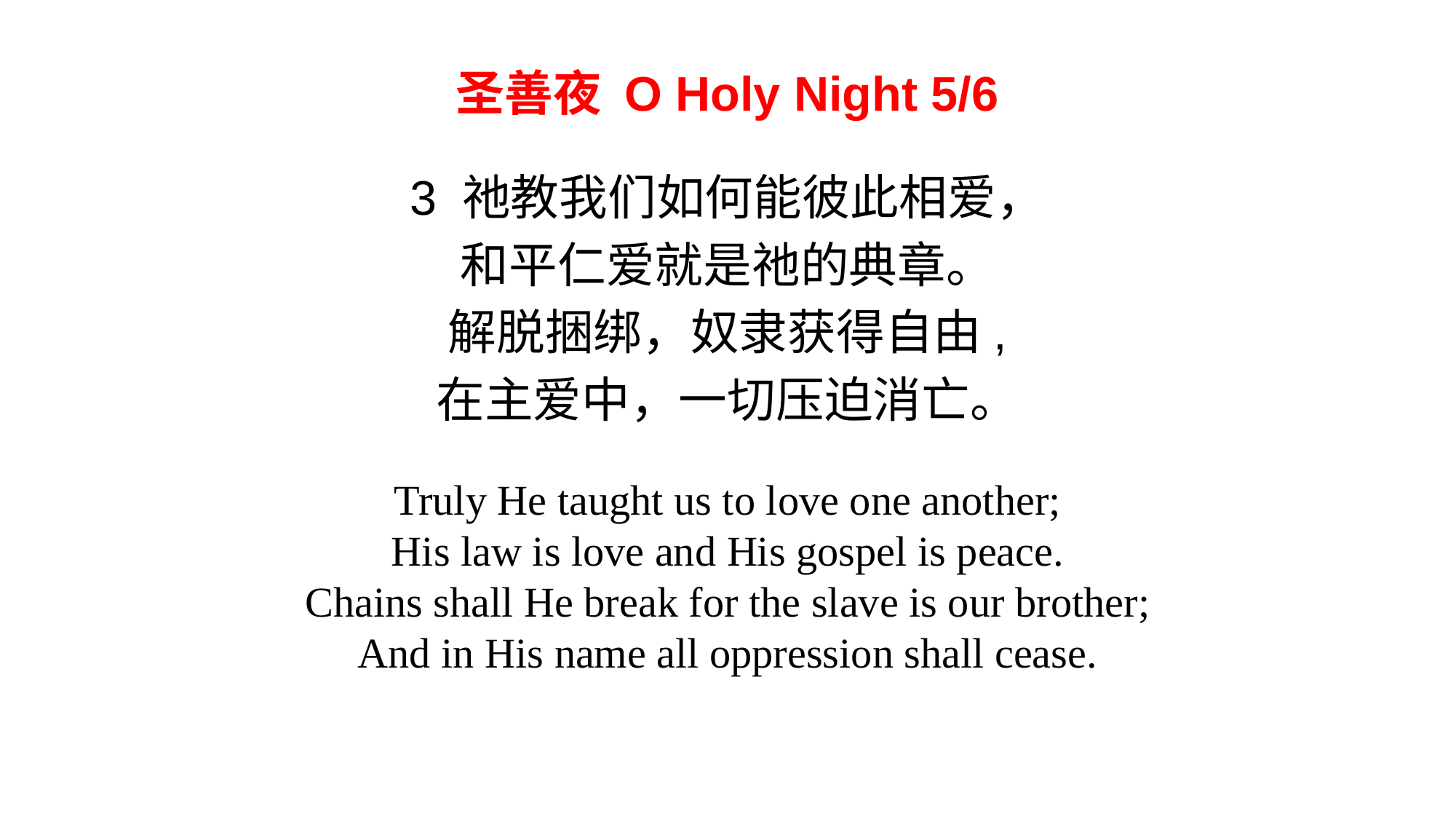

# 圣善夜 O Holy Night 5/6
3 祂教我们如何能彼此相爱，
和平仁爱就是祂的典章。
解脱捆绑，奴隶获得自由,
在主爱中，一切压迫消亡。

Truly He taught us to love one another;
His law is love and His gospel is peace.
Chains shall He break for the slave is our brother;
And in His name all oppression shall cease.